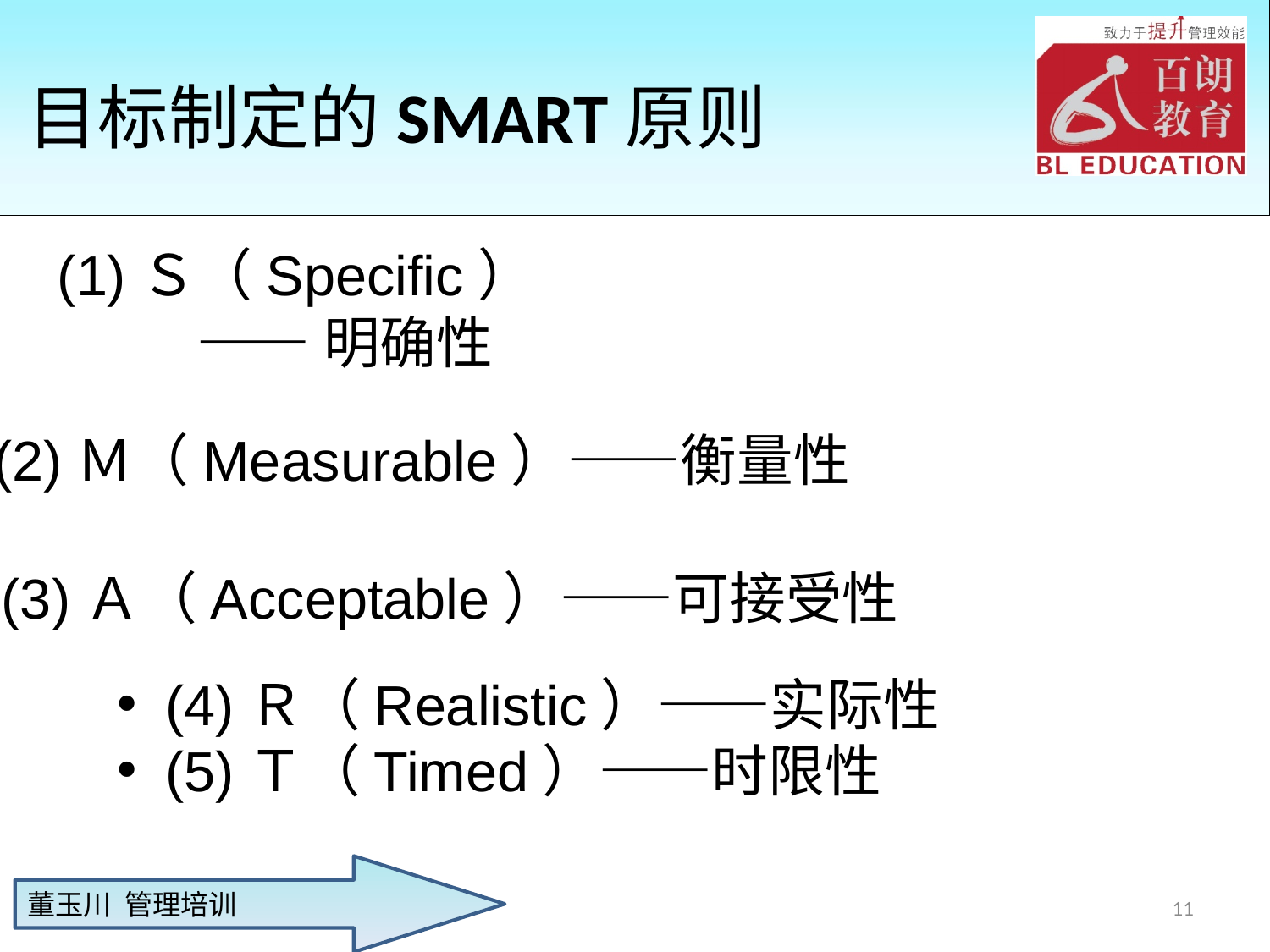

# 目标制定的SMART原则
(1)Ｓ（Specific）
           ——明确性
(2)Ｍ（Measurable）——衡量性
(3)Ａ（Acceptable）——可接受性
(4)Ｒ（Realistic）——实际性
(5)Ｔ（Timed）——时限性
11